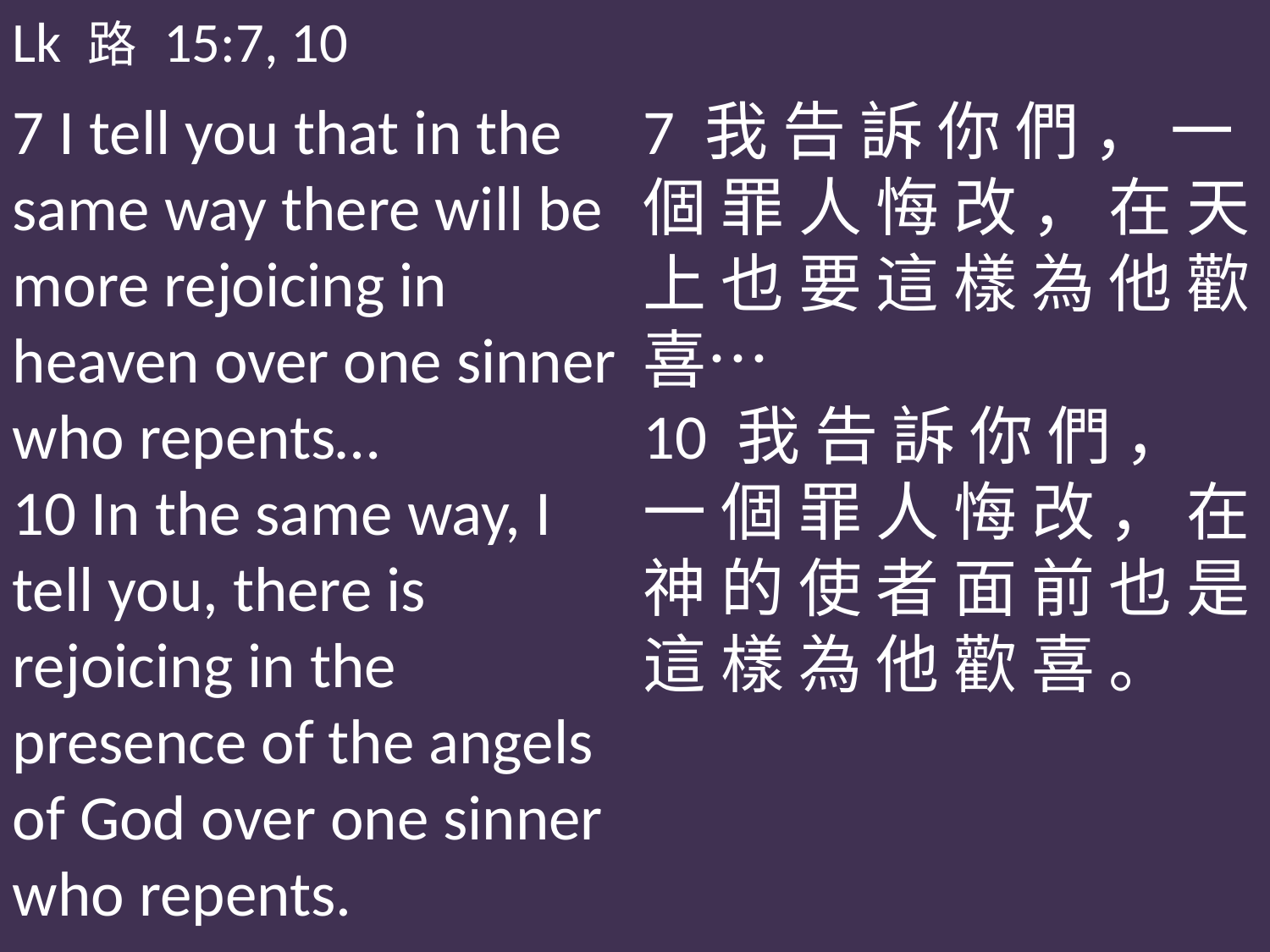

Lk 路 15:7, 10
7 I tell you that in the same way there will be more rejoicing in heaven over one sinner who repents…
10 In the same way, I tell you, there is rejoicing in the presence of the angels of God over one sinner who repents.
7 我 告 訴 你 們 ， 一 個 罪 人 悔 改 ， 在 天 上 也 要 這 樣 為 他 歡 喜…
10 我 告 訴 你 們 ， 一 個 罪 人 悔 改 ， 在 神 的 使 者 面 前 也 是 這 樣 為 他 歡 喜 。